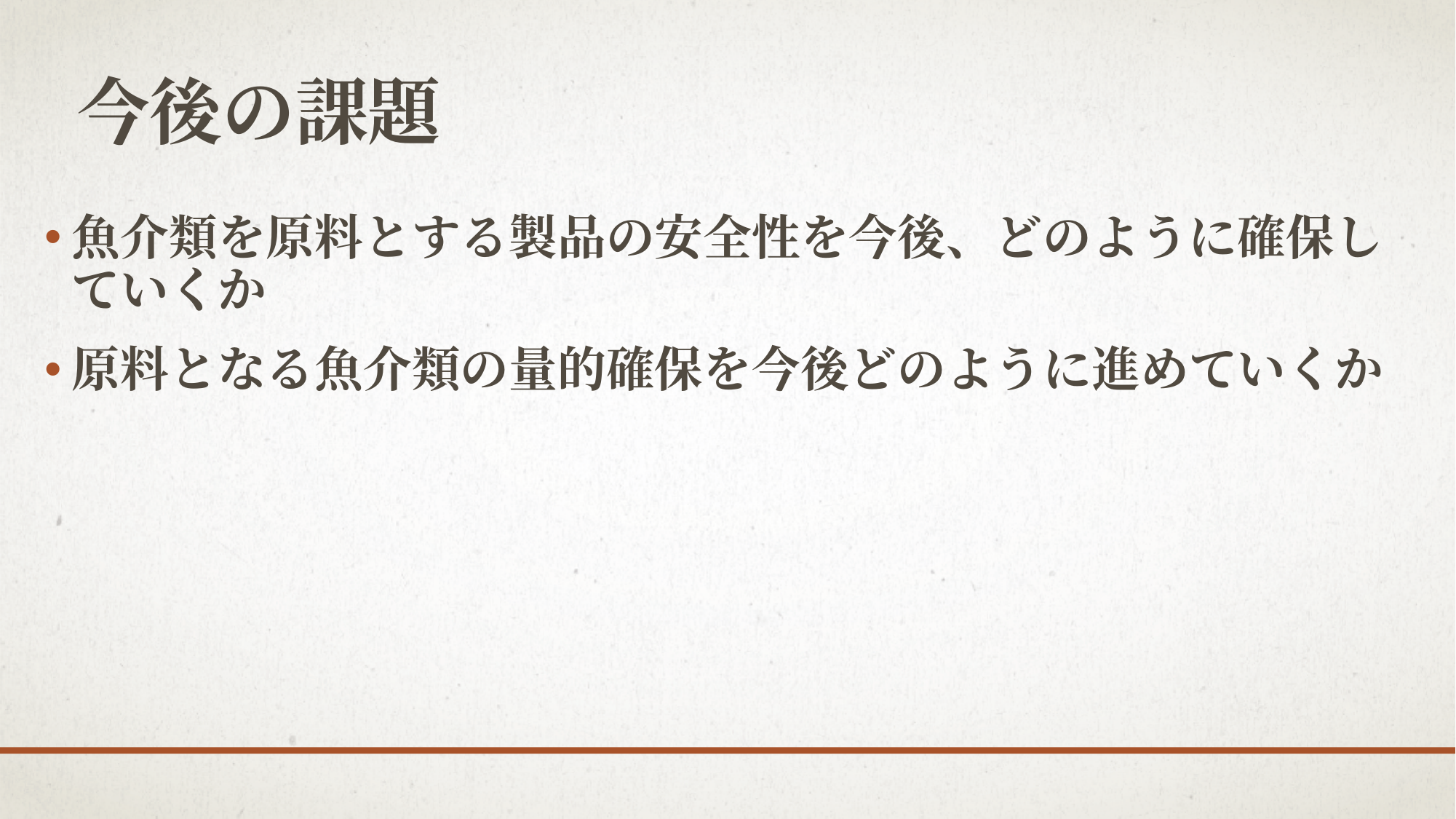

今後の課題
魚介類を原料とする製品の安全性を今後、どのように確保していくか
原料となる魚介類の量的確保を今後どのように進めていくか